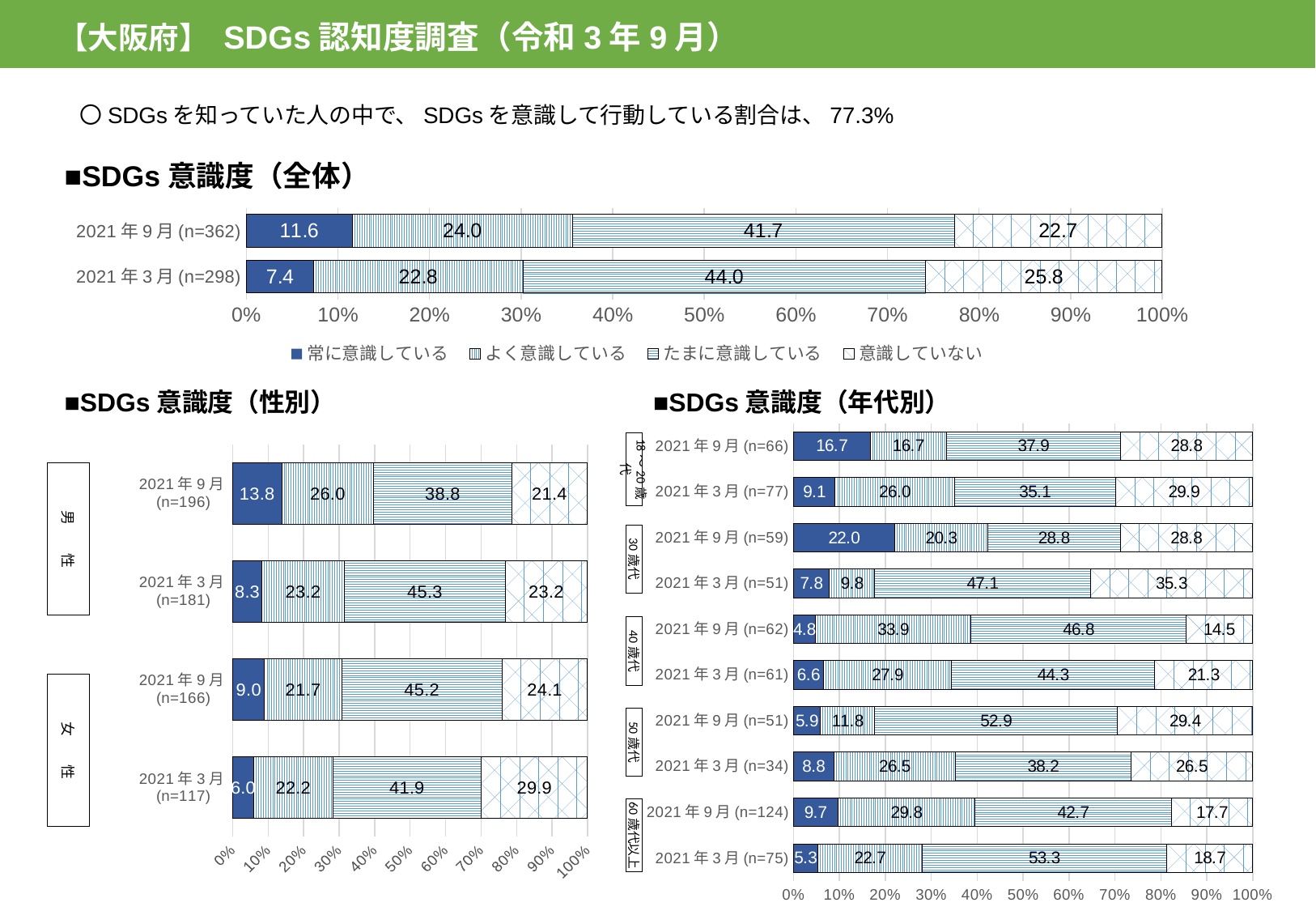

【大阪府】 SDGs認知度調査（令和3年9月）
〇SDGsを知っていた人の中で、SDGsを意識して行動している割合は、77.3%
■SDGs意識度（全体）

### Chart

| Category | 常に意識している | よく意識している | たまに意識している | 意識していない |
|---|---|---|---|---|
| 2021年3月(n=298) | 7.3825503355705 | 22.818791946309 | 43.959731543624 | 25.838926174497 |
| 2021年9月(n=362) | 11.6 | 24.0 | 41.7 | 22.7 |
■SDGs意識度（性別）
■SDGs意識度（年代別）

### Chart

| Category | 常に意識している | よく意識している | たまに意識している | 意識していない |
|---|---|---|---|---|
| 2021年3月(n=75) | 5.3333333333333 | 22.666666666667 | 53.333333333333 | 18.666666666667 |
| 2021年9月(n=124) | 9.7 | 29.8 | 42.7 | 17.7 |
| 2021年3月(n=34) | 8.8235294117647 | 26.470588235294 | 38.235294117647 | 26.470588235294 |
| 2021年9月(n=51) | 5.9 | 11.8 | 52.9 | 29.4 |
| 2021年3月(n=61) | 6.5573770491803 | 27.868852459016 | 44.262295081967 | 21.311475409836 |
| 2021年9月(n=62) | 4.8 | 33.9 | 46.8 | 14.5 |
| 2021年3月(n=51) | 7.843137254902 | 9.8039215686275 | 47.058823529412 | 35.294117647059 |
| 2021年9月(n=59) | 22.0 | 20.3 | 28.8 | 28.8 |
| 2021年3月(n=77) | 9.0909090909091 | 25.974025974026 | 35.064935064935 | 29.87012987013 |
| 2021年9月(n=66) | 16.7 | 16.7 | 37.9 | 28.8 |

### Chart

| Category | 常に意識している | よく意識している | たまに意識している | 意識していない |
|---|---|---|---|---|
| 2021年3月(n=117) | 5.982905982906 | 22.222222222222 | 41.880341880342 | 29.91452991453 |
| 2021年9月(n=166) | 9.0 | 21.7 | 45.2 | 24.1 |
| 2021年3月(n=181) | 8.2872928176796 | 23.204419889503 | 45.303867403315 | 23.204419889503 |
| 2021年9月(n=196) | 13.8 | 26.0 | 38.8 | 21.4 |
18～20歳代
男　　性
30歳代
40歳代
女　　性
50歳代
60歳代以上